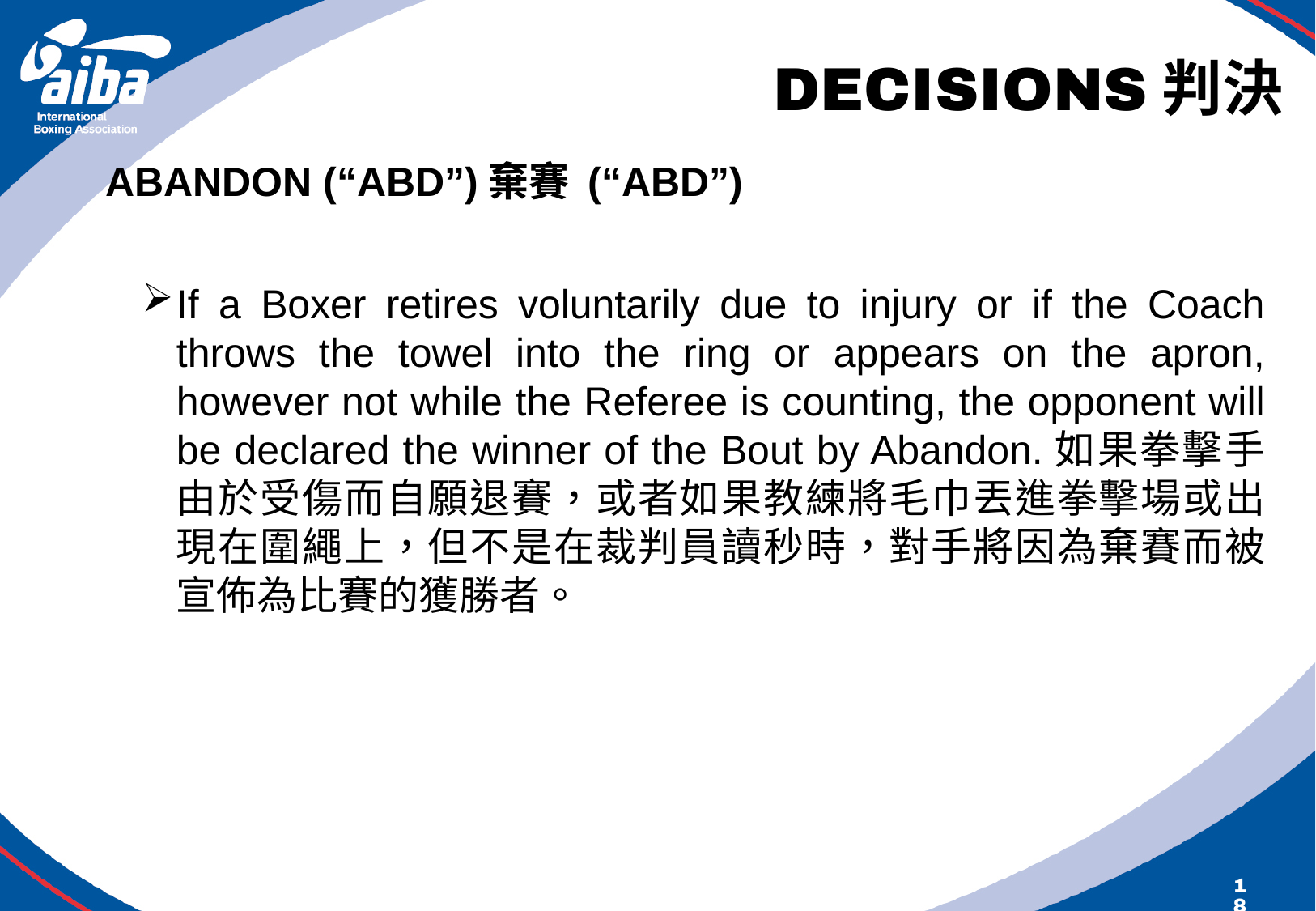

# DECISIONS判決
ABANDON (“ABD”)棄賽 (“ABD”)

If a Boxer retires voluntarily due to injury or if the Coach throws the towel into the ring or appears on the apron, however not while the Referee is counting, the opponent will be declared the winner of the Bout by Abandon.如果拳擊手由於受傷而自願退賽，或者如果教練將毛巾丟進拳擊場或出現在圍繩上，但不是在裁判員讀秒時，對手將因為棄賽而被宣佈為比賽的獲勝者。

183